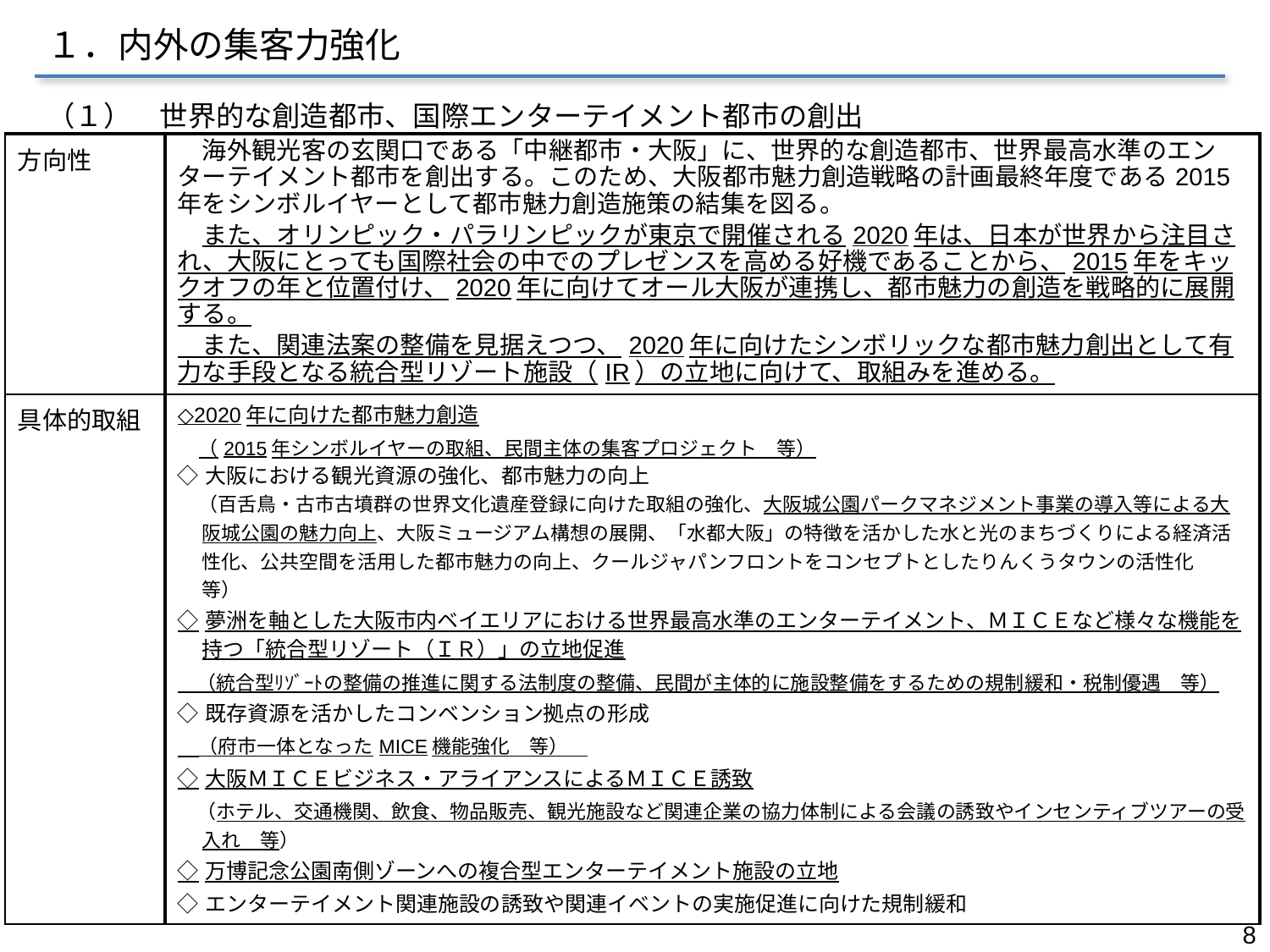

１．内外の集客力強化
（１）　世界的な創造都市、国際エンターテイメント都市の創出
| 方向性 | 海外観光客の玄関口である「中継都市・大阪」に、世界的な創造都市、世界最高水準のエンターテイメント都市を創出する。このため、大阪都市魅力創造戦略の計画最終年度である2015年をシンボルイヤーとして都市魅力創造施策の結集を図る。 　また、オリンピック・パラリンピックが東京で開催される2020年は、日本が世界から注目され、大阪にとっても国際社会の中でのプレゼンスを高める好機であることから、2015年をキックオフの年と位置付け、2020年に向けてオール大阪が連携し、都市魅力の創造を戦略的に展開する。 　また、関連法案の整備を見据えつつ、2020年に向けたシンボリックな都市魅力創出として有力な手段となる統合型リゾート施設（IR）の立地に向けて、取組みを進める。 |
| --- | --- |
| 具体的取組 | ◇2020年に向けた都市魅力創造 　（2015年シンボルイヤーの取組、民間主体の集客プロジェクト　等） ◇大阪における観光資源の強化、都市魅力の向上 　（百舌鳥・古市古墳群の世界文化遺産登録に向けた取組の強化、大阪城公園パークマネジメント事業の導入等による大阪城公園の魅力向上、大阪ミュージアム構想の展開、「水都大阪」の特徴を活かした水と光のまちづくりによる経済活性化、公共空間を活用した都市魅力の向上、クールジャパンフロントをコンセプトとしたりんくうタウンの活性化　等） ◇夢洲を軸とした大阪市内ベイエリアにおける世界最高水準のエンターテイメント、ＭＩＣＥなど様々な機能を持つ「統合型リゾート（ＩＲ）」の立地促進 　（統合型ﾘｿﾞｰﾄの整備の推進に関する法制度の整備、民間が主体的に施設整備をするための規制緩和・税制優遇　等） ◇既存資源を活かしたコンベンション拠点の形成 　（府市一体となったMICE機能強化　等）　 ◇大阪ＭＩＣＥビジネス・アライアンスによるＭＩＣＥ誘致 　（ホテル、交通機関、飲食、物品販売、観光施設など関連企業の協力体制による会議の誘致やインセンティブツアーの受入れ　等） ◇万博記念公園南側ゾーンへの複合型エンターテイメント施設の立地 ◇エンターテイメント関連施設の誘致や関連イベントの実施促進に向けた規制緩和 |
8